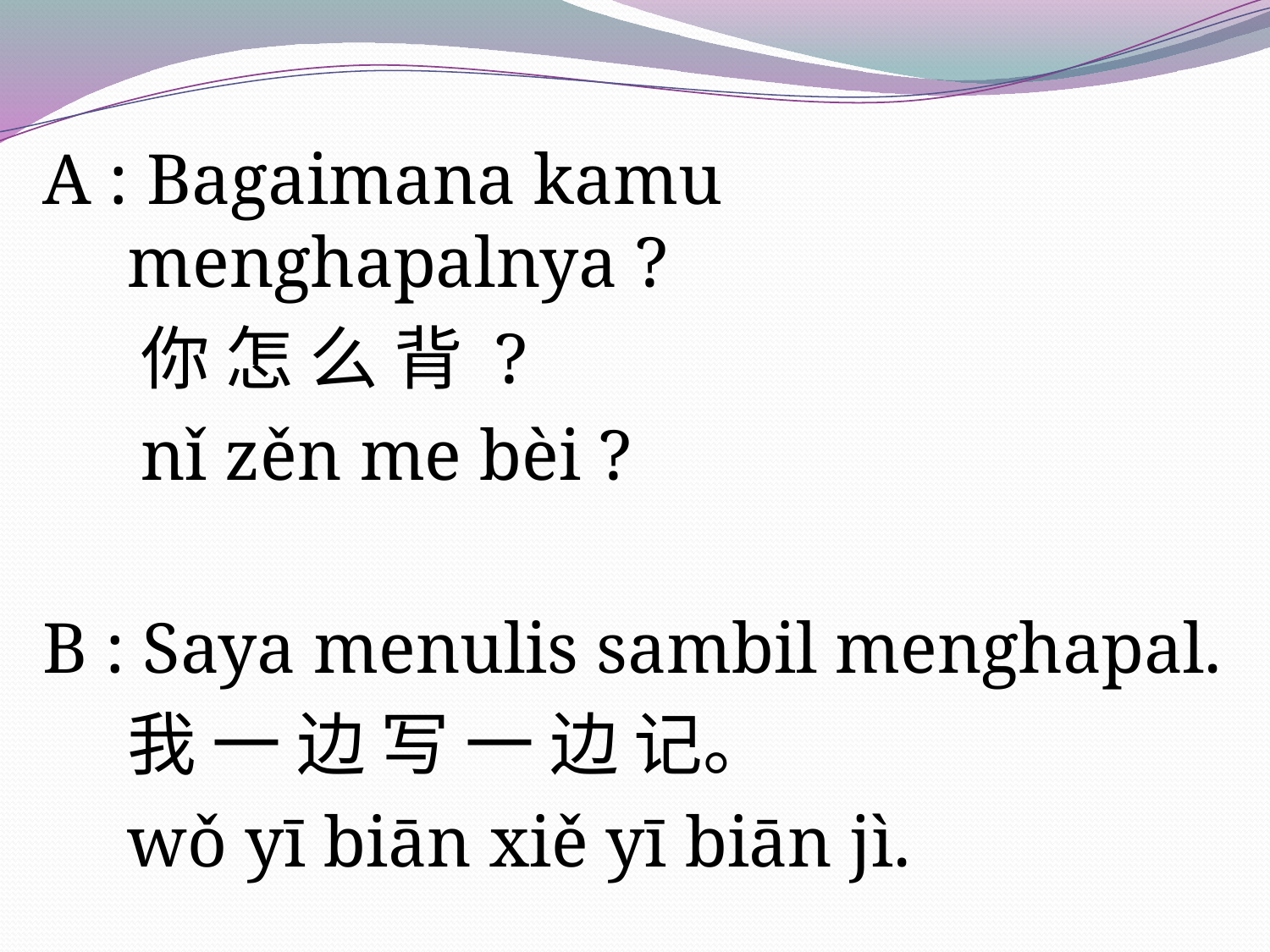

A : Bagaimana kamu menghapalnya ?
你 怎 么 背 ?
nǐ zěn me bèi ?

B : Saya menulis sambil menghapal.
我 一 边 写 一 边 记。
wǒ yī biān xiě yī biān jì.